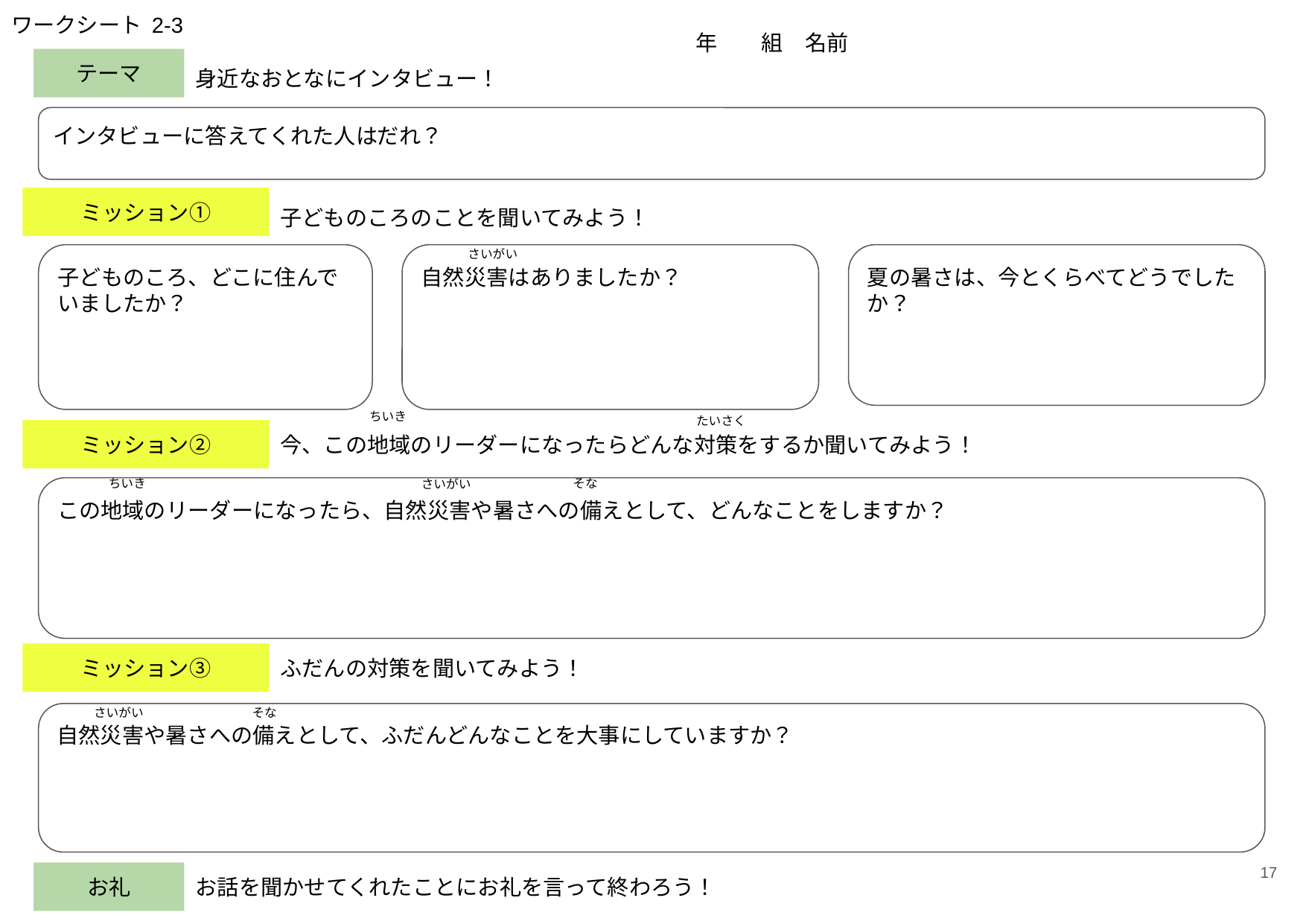

ワークシート 2-3
　　年　　組　名前
テーマ
身近なおとなにインタビュー！
インタビューに答えてくれた人はだれ？
ミッション①
子どものころのことを聞いてみよう！
さいがい
夏の暑さは、今とくらべてどうでしたか？

自然災害はありましたか？
子どものころ、どこに住んでいましたか？
ちいき
たいさく
ミッション②
今、この地域のリーダーになったらどんな対策をするか聞いてみよう！
ちいき
そな
さいがい
この地域のリーダーになったら、自然災害や暑さへの備えとして、どんなことをしますか？
ミッション③
ふだんの対策を聞いてみよう！
そな
さいがい
自然災害や暑さへの備えとして、ふだんどんなことを大事にしていますか？
17
お礼
お話を聞かせてくれたことにお礼を言って終わろう！